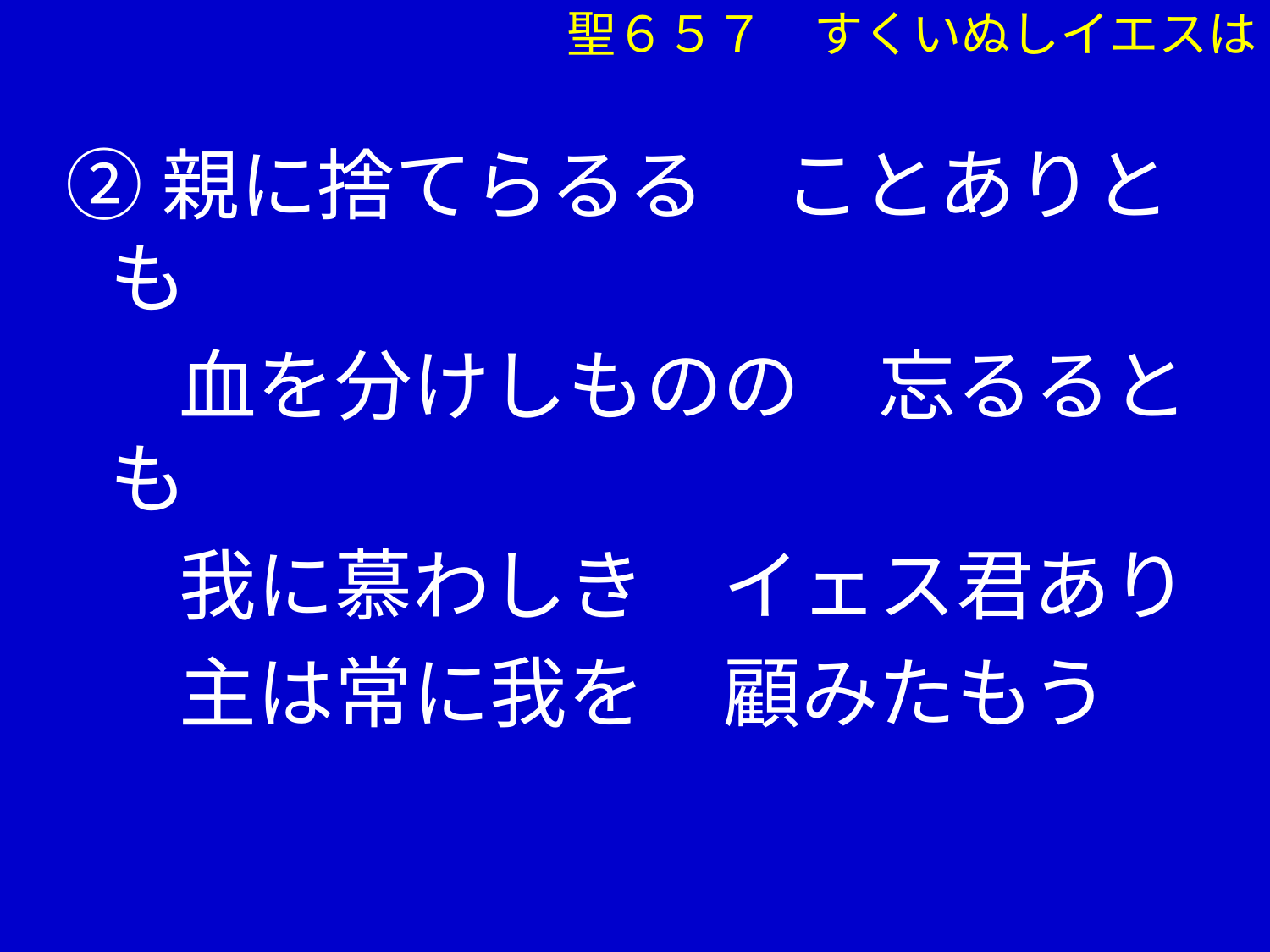

聖６５７　すくいぬしイエスは
②親に捨てらるる　ことありとも
 　血を分けしものの　忘るるとも
 　我に慕わしき　イェス君あり
 　主は常に我を　顧みたもう